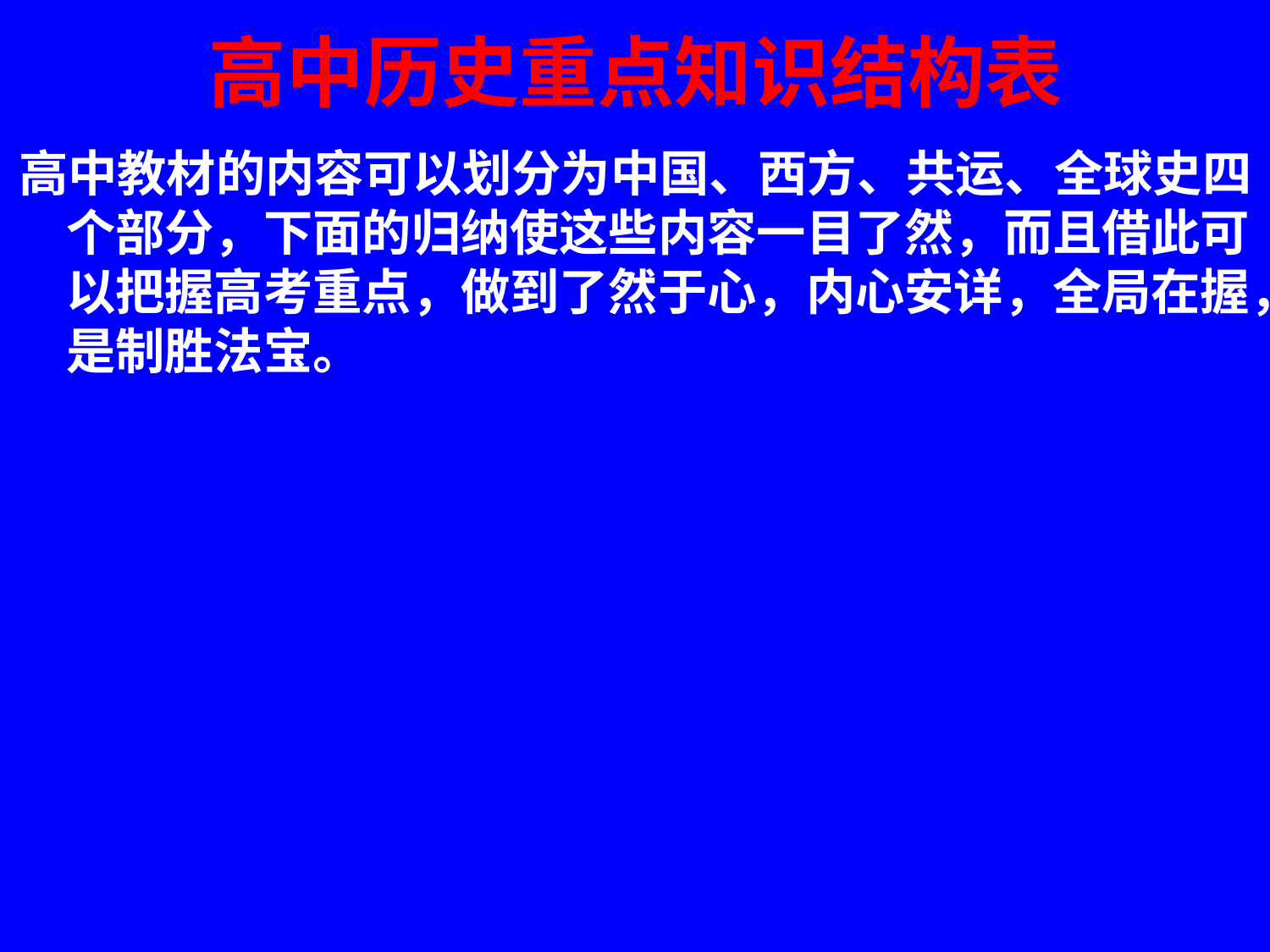

# 高中历史重点知识结构表
高中教材的内容可以划分为中国、西方、共运、全球史四个部分，下面的归纳使这些内容一目了然，而且借此可以把握高考重点，做到了然于心，内心安详，全局在握，是制胜法宝。